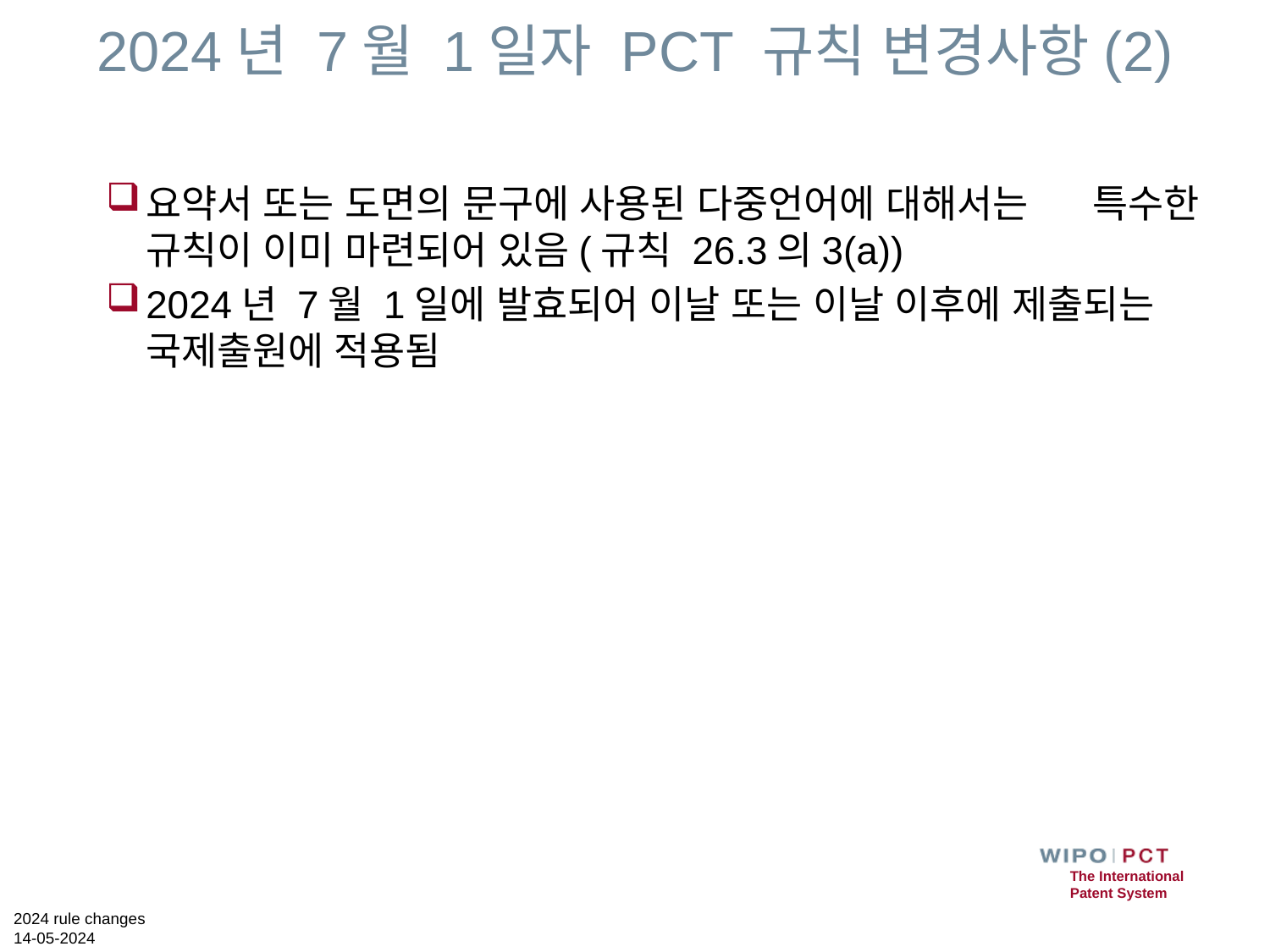

# 2024년 7월 1일자 PCT 규칙 변경사항(2)

요약서 또는 도면의 문구에 사용된 다중언어에 대해서는      특수한 규칙이 이미 마련되어 있음(규칙 26.3의3(a))
2024년 7월 1일에 발효되어 이날 또는 이날 이후에 제출되는 국제출원에 적용됨